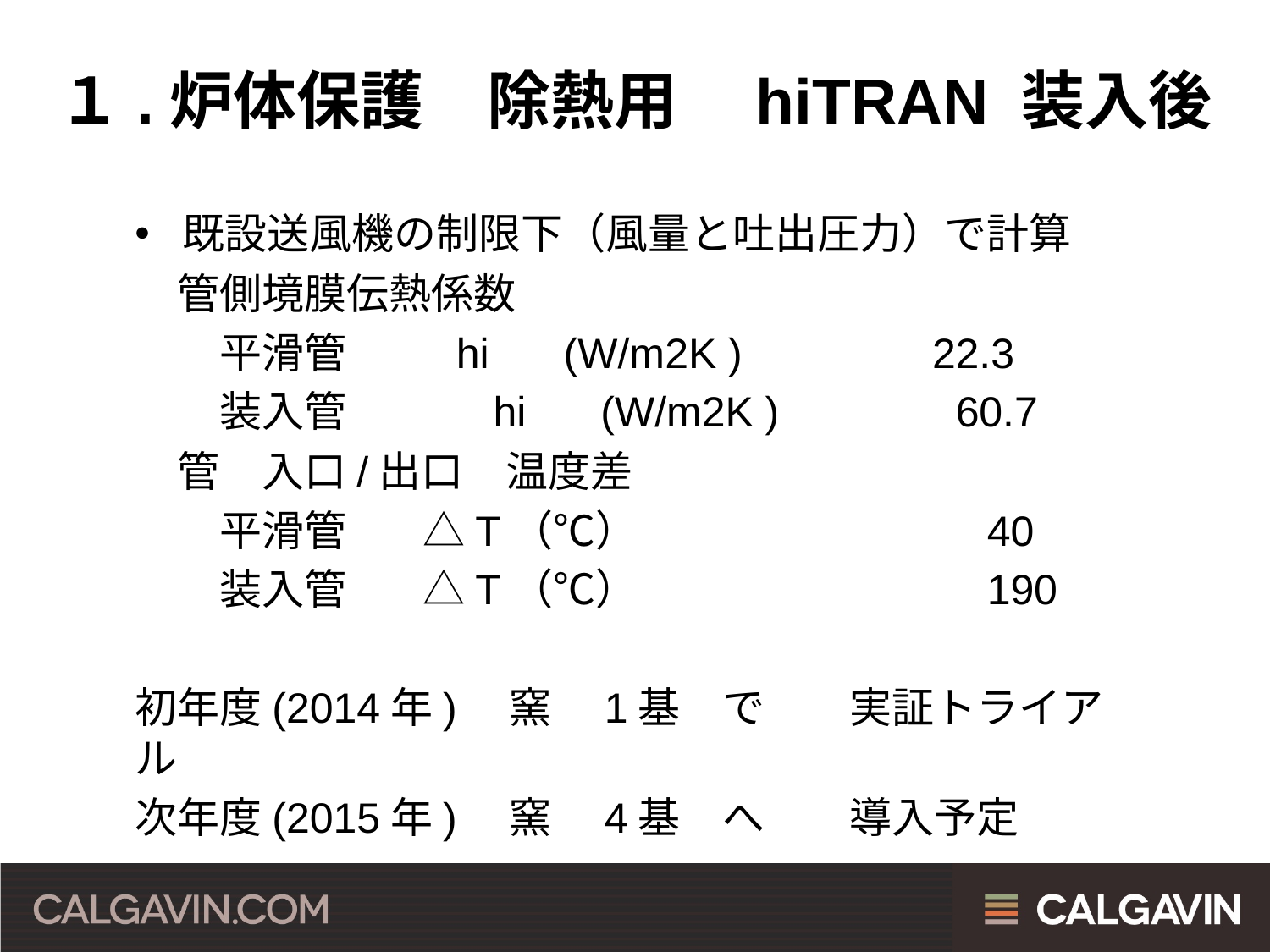

# １.炉体保護　除熱用　hiTRAN 装入後
既設送風機の制限下（風量と吐出圧力）で計算
　管側境膜伝熱係数
　　平滑管　      hi 　(W/m2K )　　　　22.3
　　装入管　　　 hi 　(W/m2K )　　　   60.7
　管　入口/出口　温度差
　　平滑管        △T（℃）　　　　　　　　40
　　装入管        △T（℃）　　　　　　　　190

初年度(2014年)　窯　1基　で　　実証トライアル
次年度(2015年)　窯　4基　へ　　導入予定